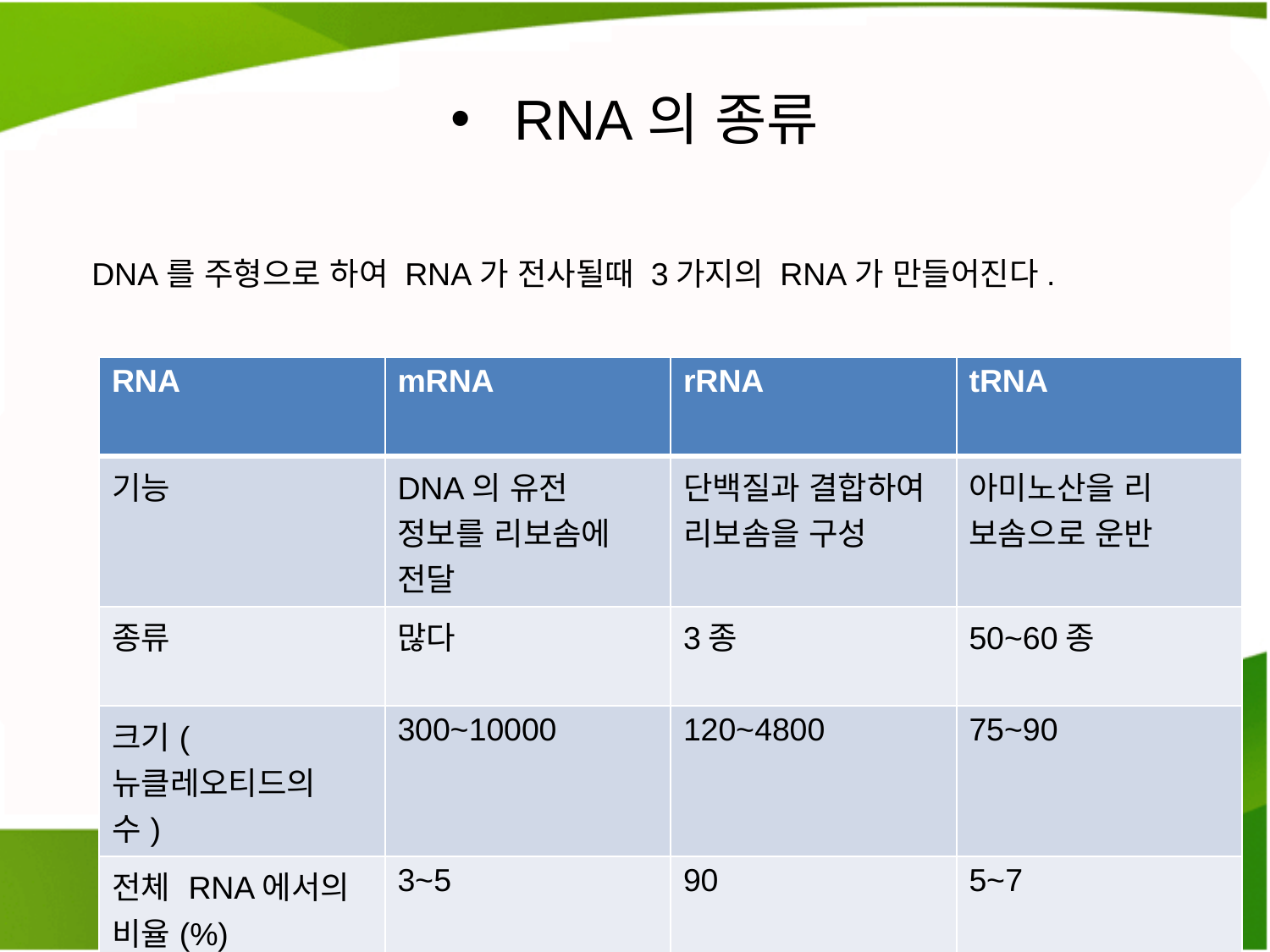

# RNA의 종류
DNA를 주형으로 하여 RNA가 전사될때 3가지의 RNA가 만들어진다.
| RNA | mRNA | rRNA | tRNA |
| --- | --- | --- | --- |
| 기능 | DNA의 유전 정보를 리보솜에 전달 | 단백질과 결합하여 리보솜을 구성 | 아미노산을 리 보솜으로 운반 |
| 종류 | 많다 | 3종 | 50~60종 |
| 크기(뉴클레오티드의 수) | 300~10000 | 120~4800 | 75~90 |
| 전체 RNA에서의 비율(%) | 3~5 | 90 | 5~7 |